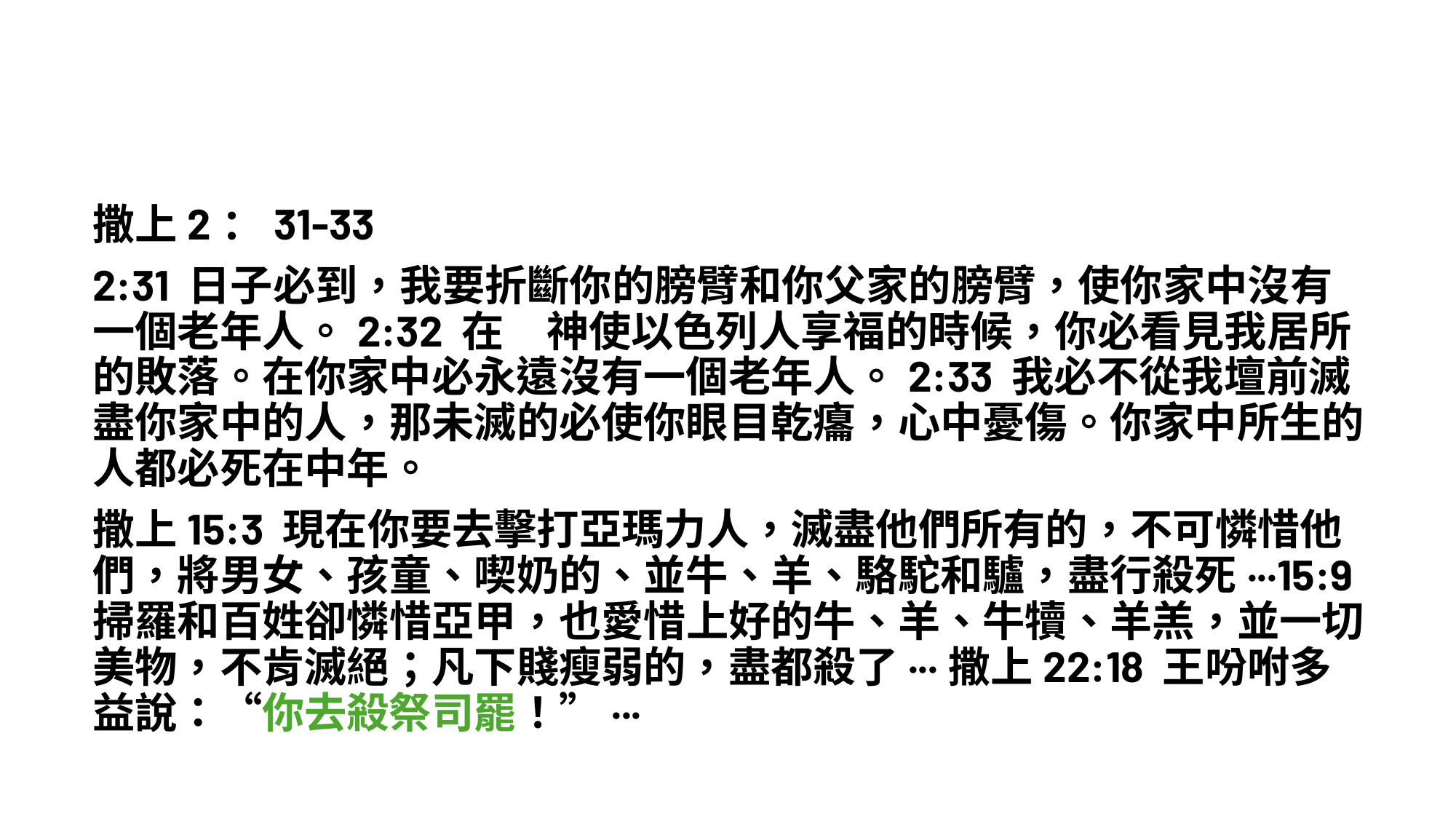

撒上2：31-33
2:31 日子必到，我要折斷你的膀臂和你父家的膀臂，使你家中沒有一個老年人。2:32 在　神使以色列人享福的時候，你必看見我居所的敗落。在你家中必永遠沒有一個老年人。2:33 我必不從我壇前滅盡你家中的人，那未滅的必使你眼目乾癟，心中憂傷。你家中所生的人都必死在中年。
撒上15:3 現在你要去擊打亞瑪力人，滅盡他們所有的，不可憐惜他們，將男女、孩童、喫奶的、並牛、羊、駱駝和驢，盡行殺死···15:9 掃羅和百姓卻憐惜亞甲，也愛惜上好的牛、羊、牛犢、羊羔，並一切美物，不肯滅絕；凡下賤瘦弱的，盡都殺了···撒上22:18 王吩咐多益說：“你去殺祭司罷！”···